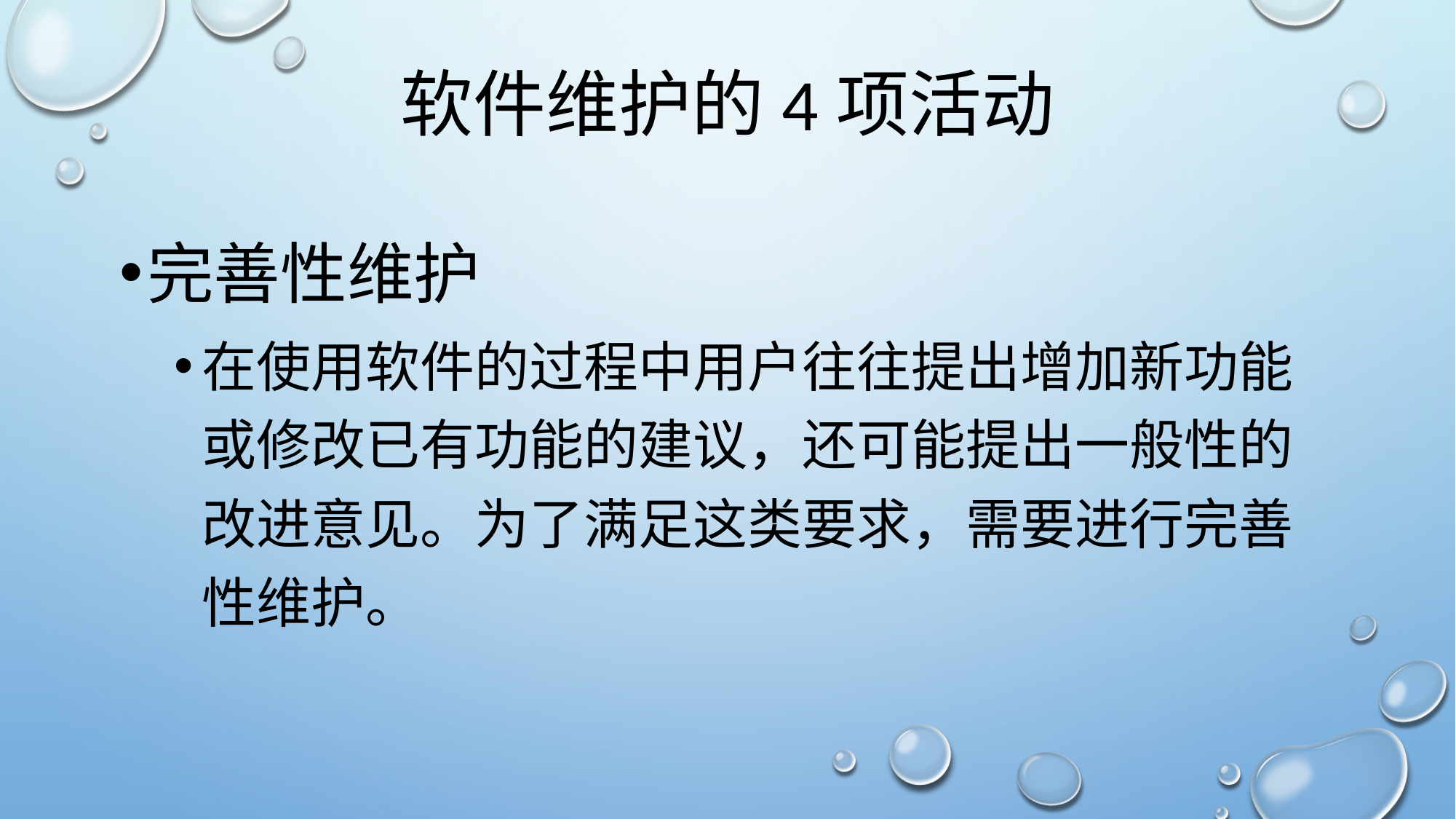

# 软件维护的4项活动
完善性维护
在使用软件的过程中用户往往提出增加新功能或修改已有功能的建议，还可能提出一般性的改进意见。为了满足这类要求，需要进行完善性维护。